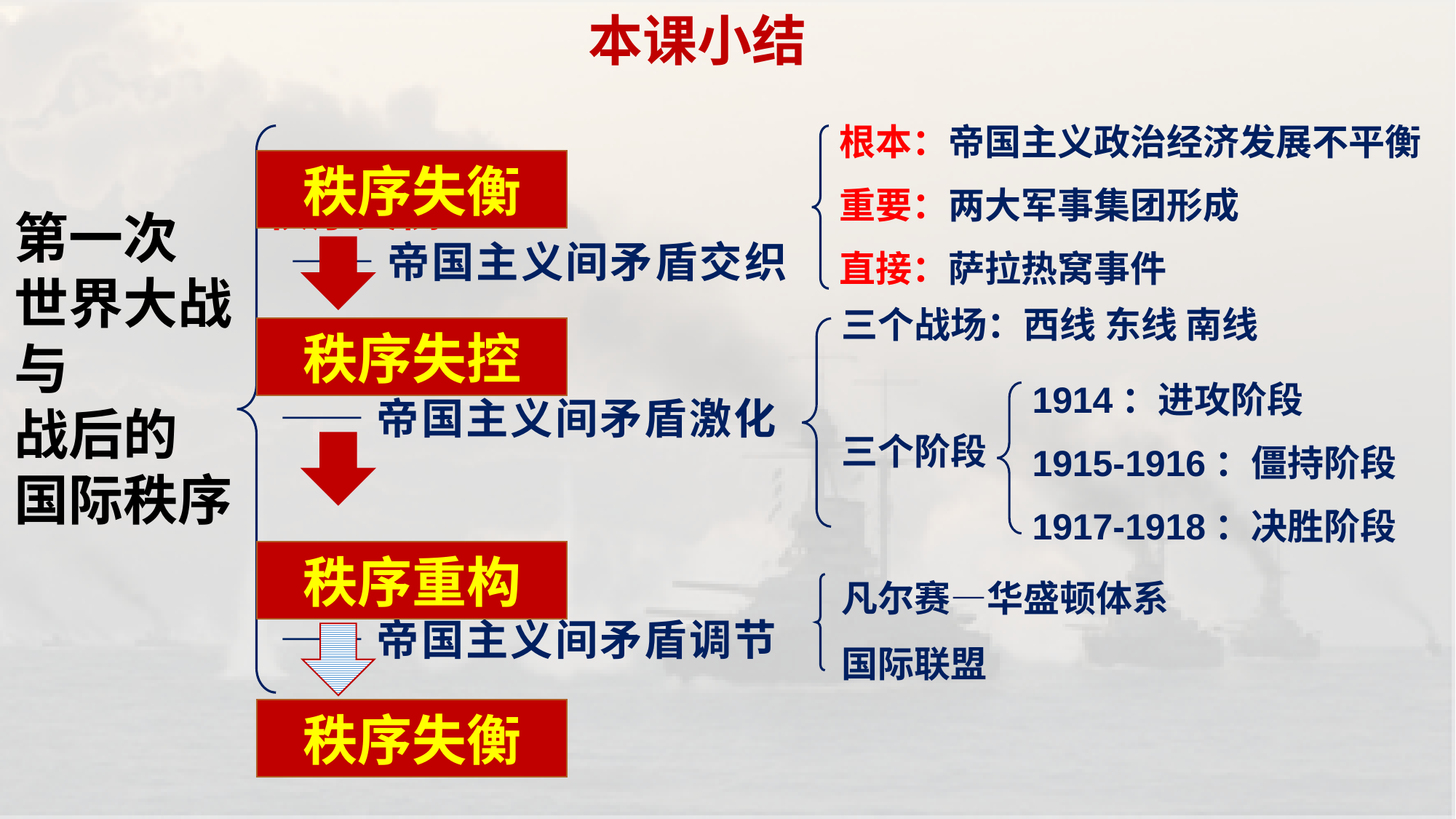

本课小结
根本：帝国主义政治经济发展不平衡
重要：两大军事集团形成
直接：萨拉热窝事件

秩序失衡
  ——帝国主义间矛盾交织
三个战场：西线 东线 南线

秩序失控
 ——帝国主义间矛盾激化
1914：进攻阶段
1915-1916：僵持阶段
1917-1918：决胜阶段

三个阶段
凡尔赛—华盛顿体系
国际联盟
秩序重构
 ——帝国主义间矛盾调节

秩序失衡
第一次
世界大战
与
战后的
国际秩序

秩序失控

秩序重构

秩序失衡